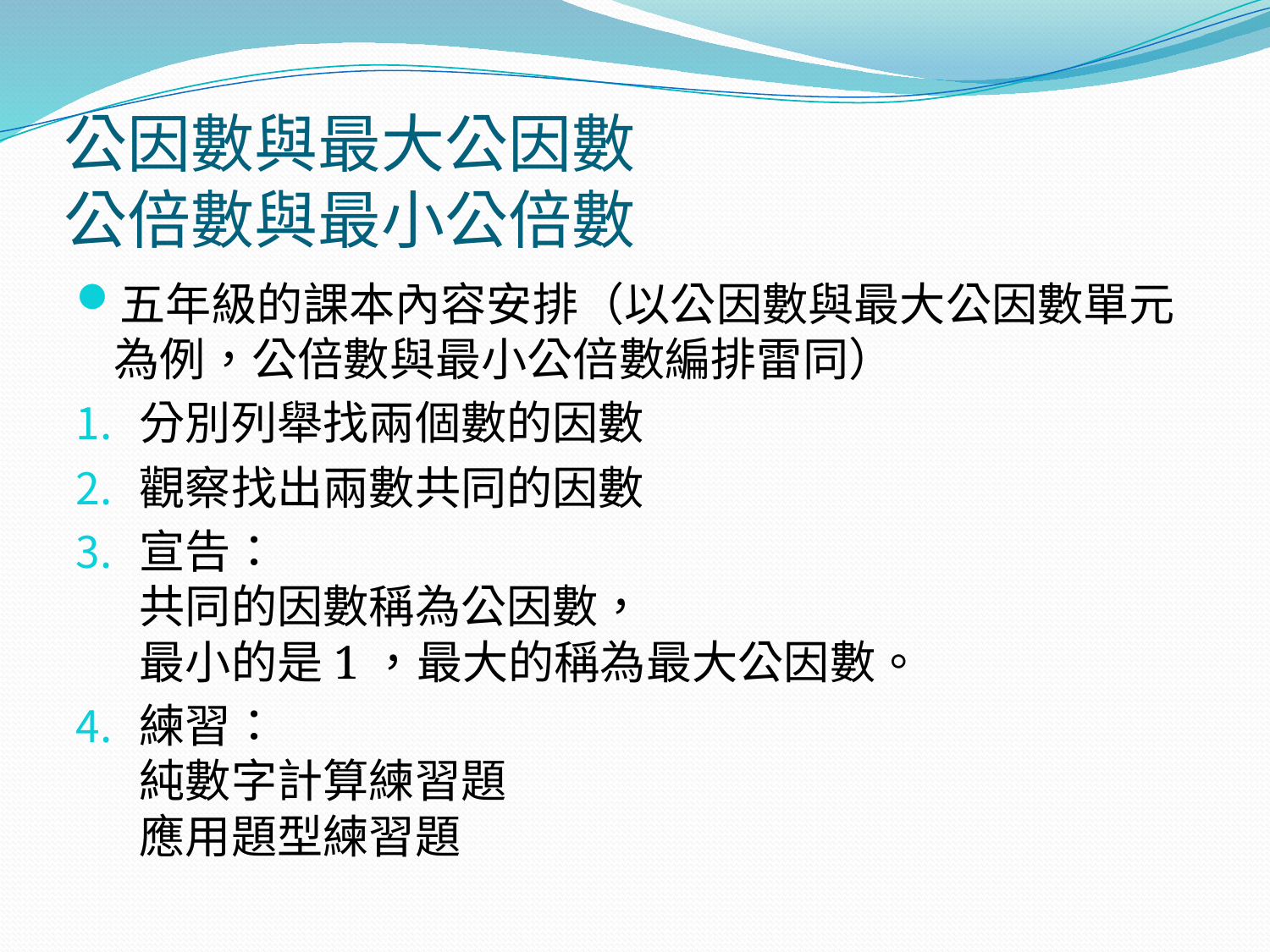

# 公因數與最大公因數 公倍數與最小公倍數
五年級的課本內容安排（以公因數與最大公因數單元為例，公倍數與最小公倍數編排雷同）
分別列舉找兩個數的因數
觀察找出兩數共同的因數
宣告：
共同的因數稱為公因數，
最小的是1，最大的稱為最大公因數。
練習：
純數字計算練習題
應用題型練習題